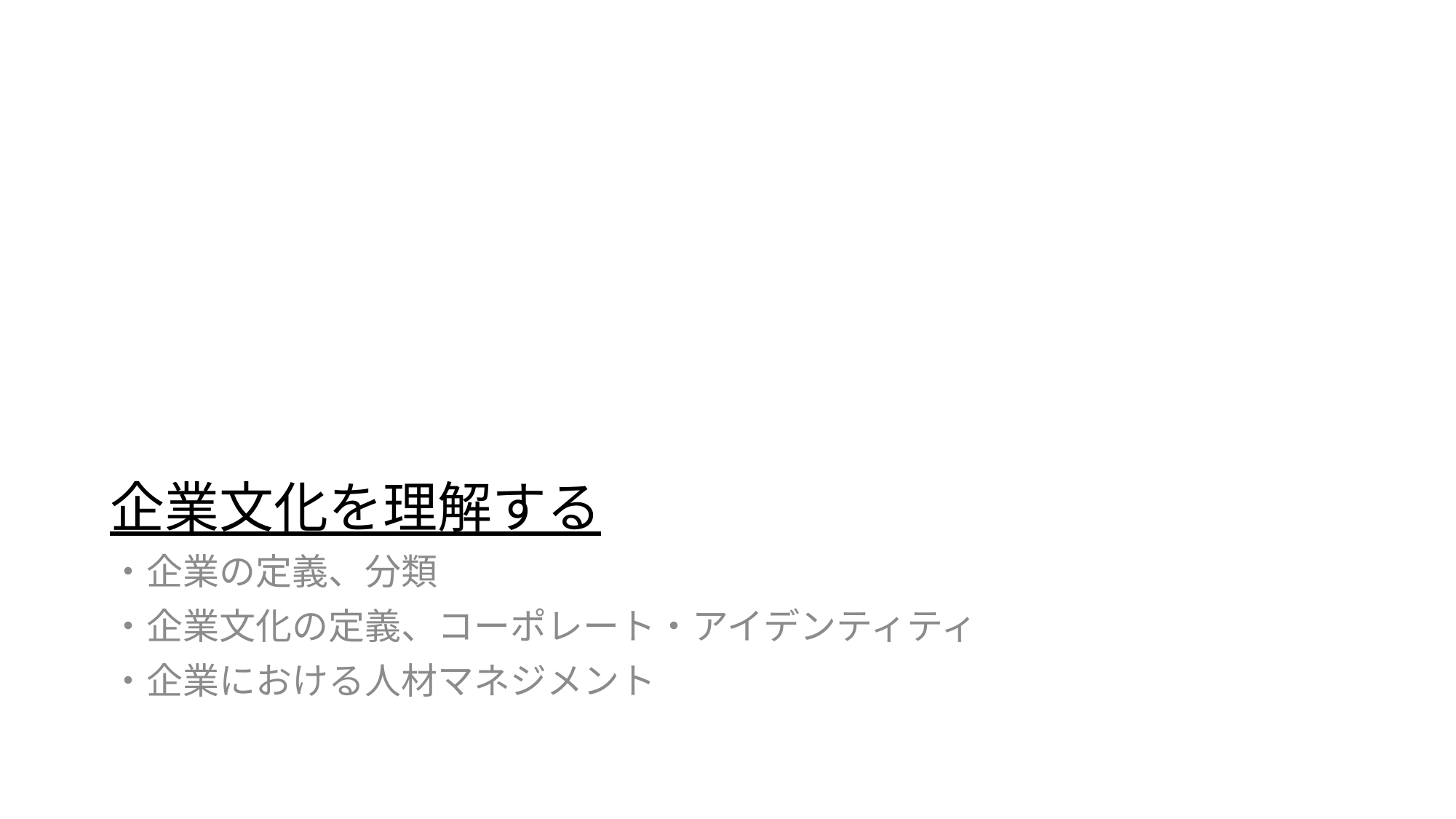

# 企業文化を理解する
・企業の定義、分類
・企業文化の定義、コーポレート・アイデンティティ
・企業における人材マネジメント